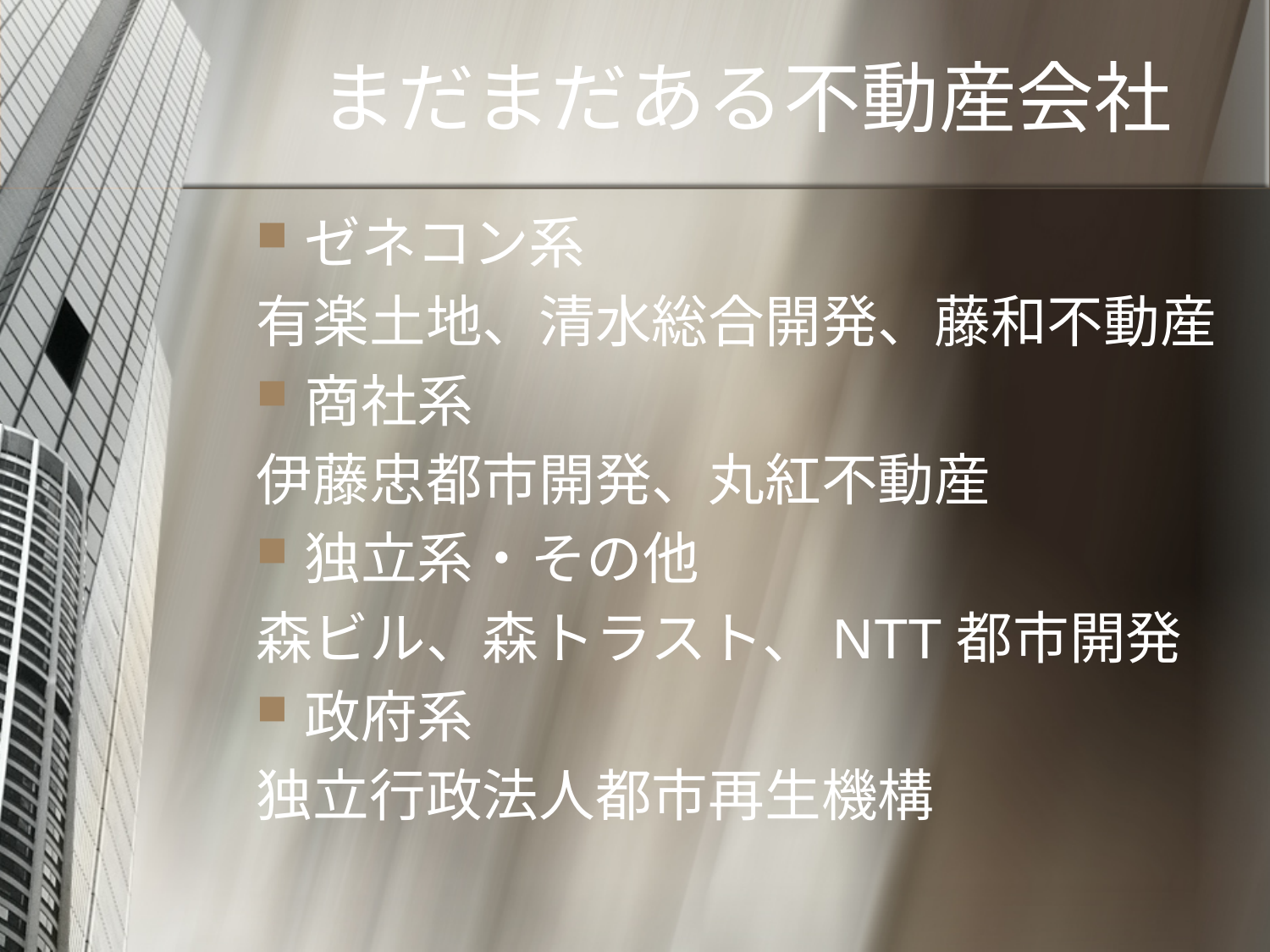

# まだまだある不動産会社
ゼネコン系
有楽土地、清水総合開発、藤和不動産
商社系
伊藤忠都市開発、丸紅不動産
独立系・その他
森ビル、森トラスト、NTT都市開発
政府系
独立行政法人都市再生機構